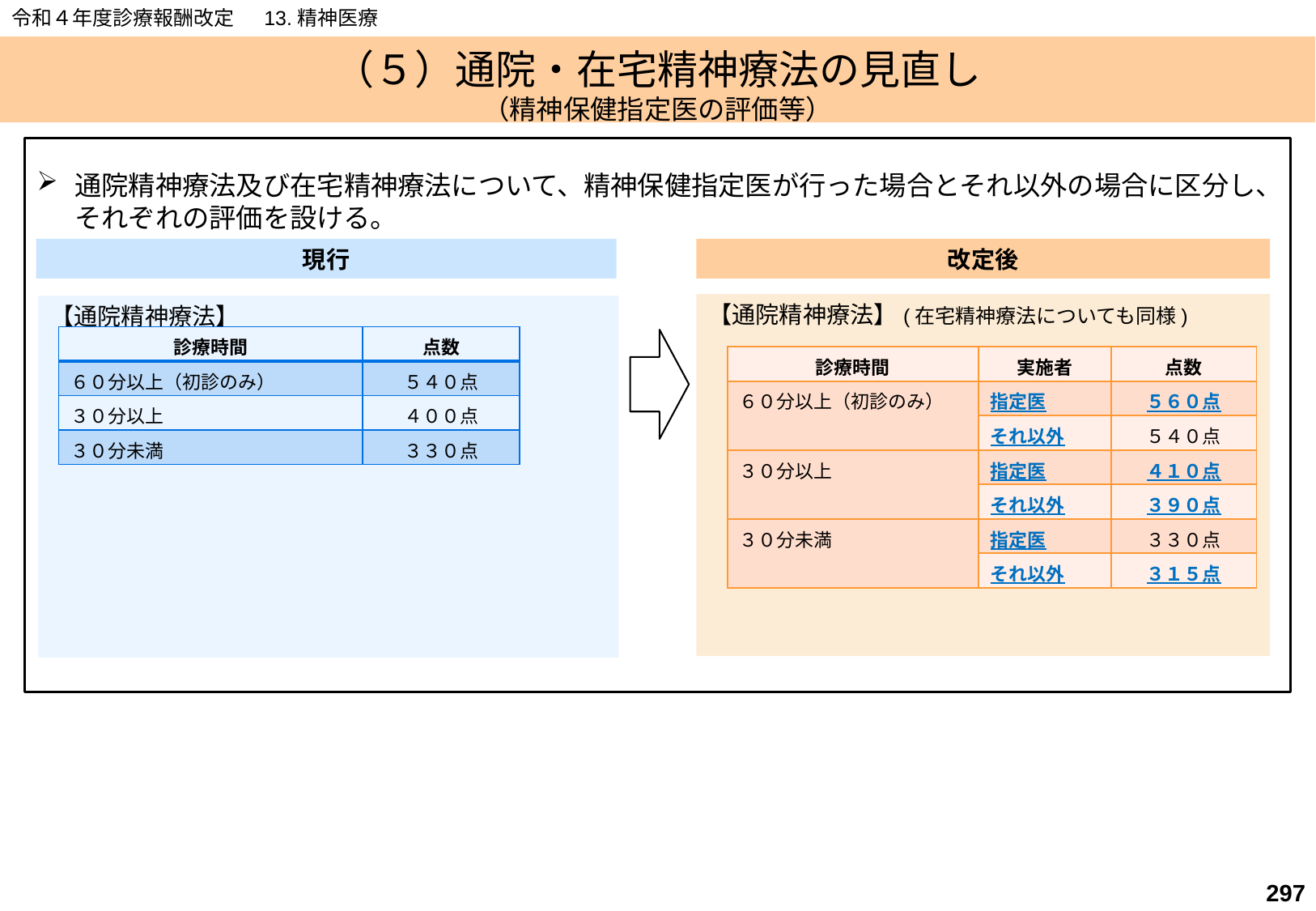

令和４年度診療報酬改定　 13.精神医療
# （５）通院・在宅精神療法の見直し （精神保健指定医の評価等）

通院精神療法及び在宅精神療法について、精神保健指定医が行った場合とそれ以外の場合に区分し、それぞれの評価を設ける。
現行
改定後
【通院精神療法】(在宅精神療法についても同様)

【通院精神療法】

| 診療時間 | 点数 |
| --- | --- |
| ６０分以上（初診のみ） | ５４０点 |
| ３０分以上 | ４００点 |
| ３０分未満 | ３３０点 |

| 診療時間 | 実施者 | 点数 |
| --- | --- | --- |
| ６０分以上（初診のみ） | 指定医 | ５６０点 |
|  | それ以外 | ５４０点 |
| ３０分以上 | 指定医 | ４１０点 |
|  | それ以外 | ３９０点 |
| ３０分未満 | 指定医 | ３３０点 |
|  | それ以外 | ３１５点 |